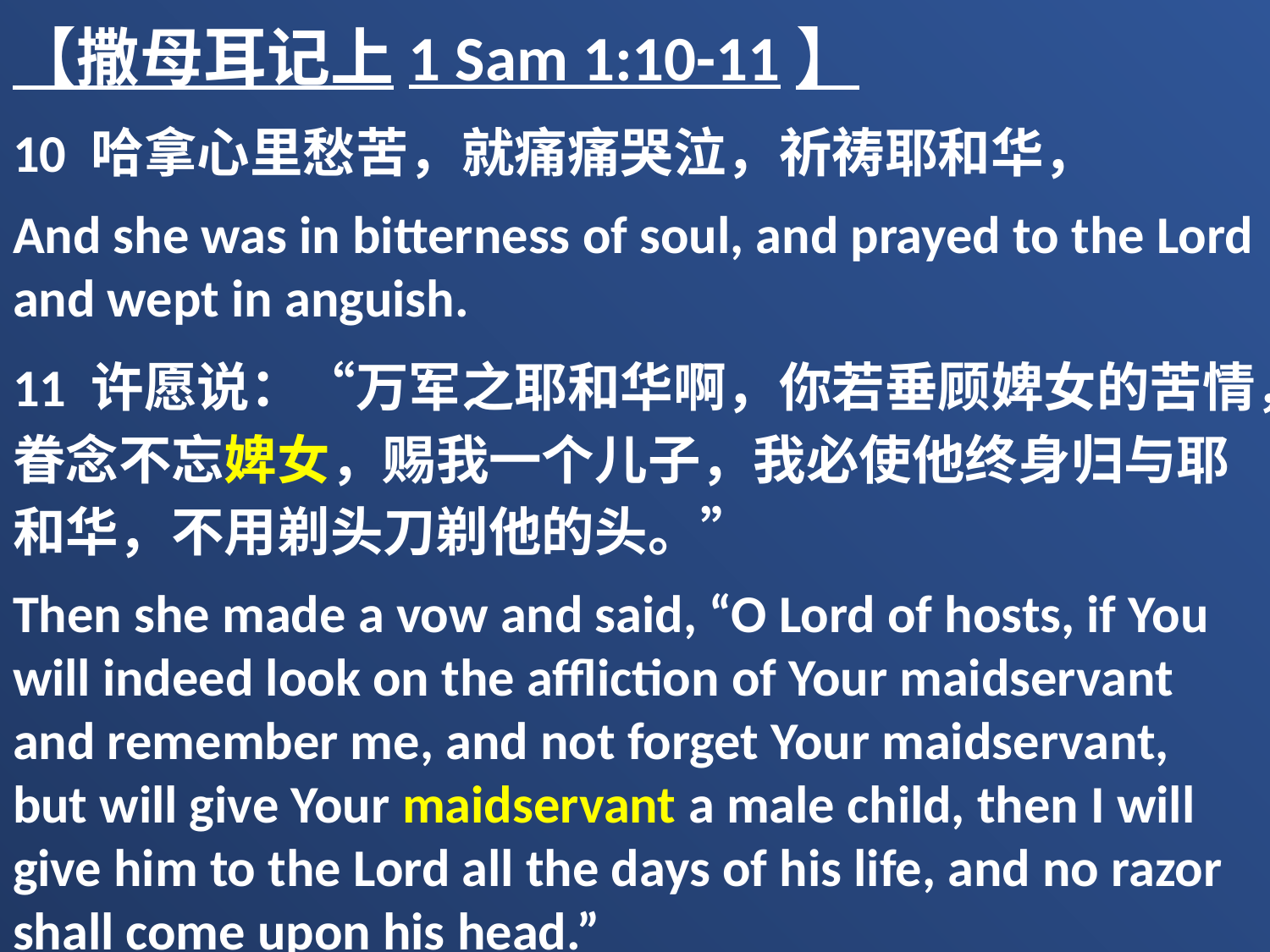

【撒母耳记上1 Sam 1:10-11】
10 哈拿心里愁苦，就痛痛哭泣，祈祷耶和华，
And she was in bitterness of soul, and prayed to the Lord and wept in anguish.
11 许愿说：“万军之耶和华啊，你若垂顾婢女的苦情，眷念不忘婢女，赐我一个儿子，我必使他终身归与耶和华，不用剃头刀剃他的头。”
Then she made a vow and said, “O Lord of hosts, if You will indeed look on the affliction of Your maidservant and remember me, and not forget Your maidservant, but will give Your maidservant a male child, then I will give him to the Lord all the days of his life, and no razor shall come upon his head.”